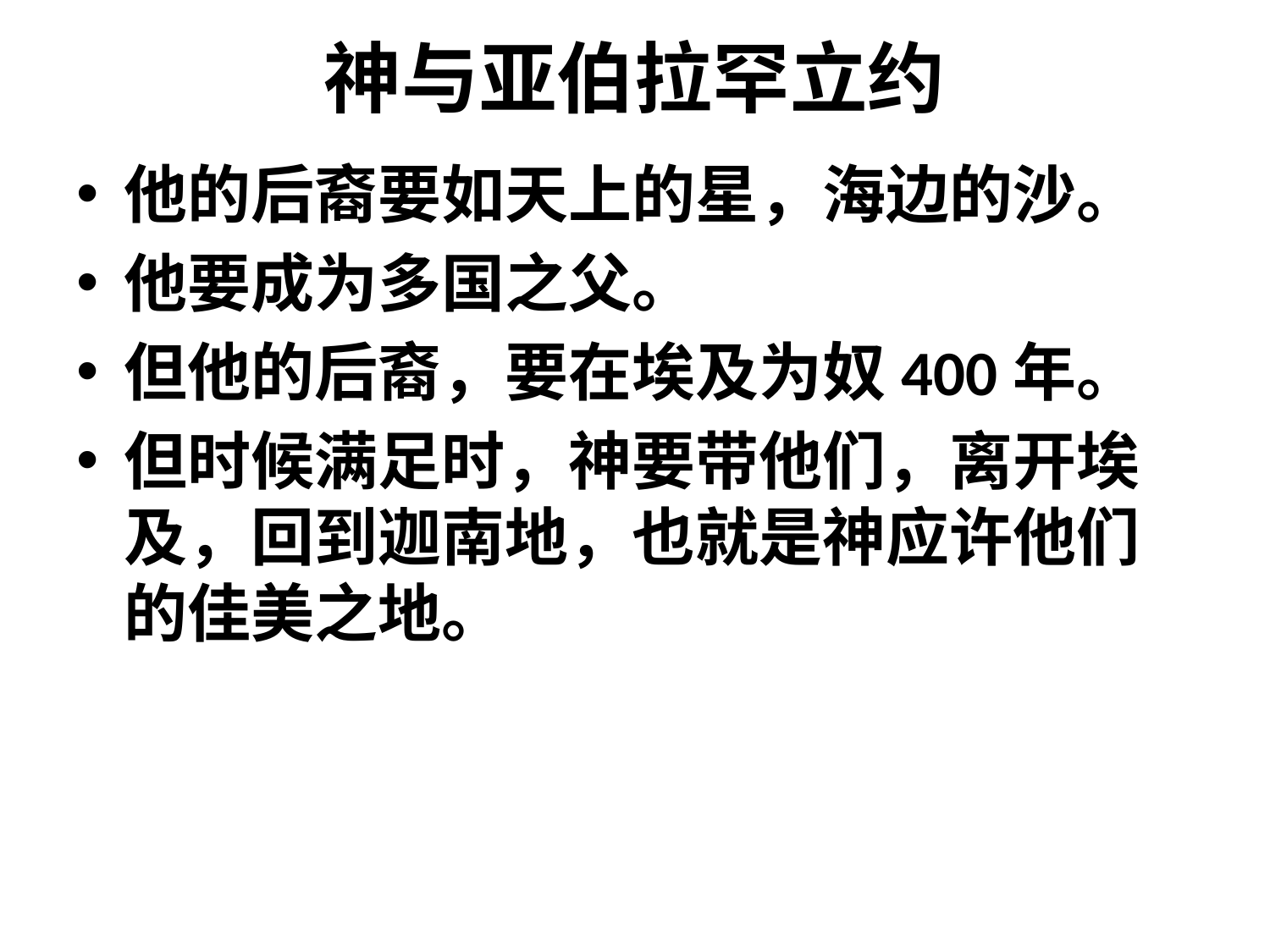

# 神与亚伯拉罕立约
他的后裔要如天上的星，海边的沙。
他要成为多国之父。
但他的后裔，要在埃及为奴400年。
但时候满足时，神要带他们，离开埃及，回到迦南地，也就是神应许他们的佳美之地。